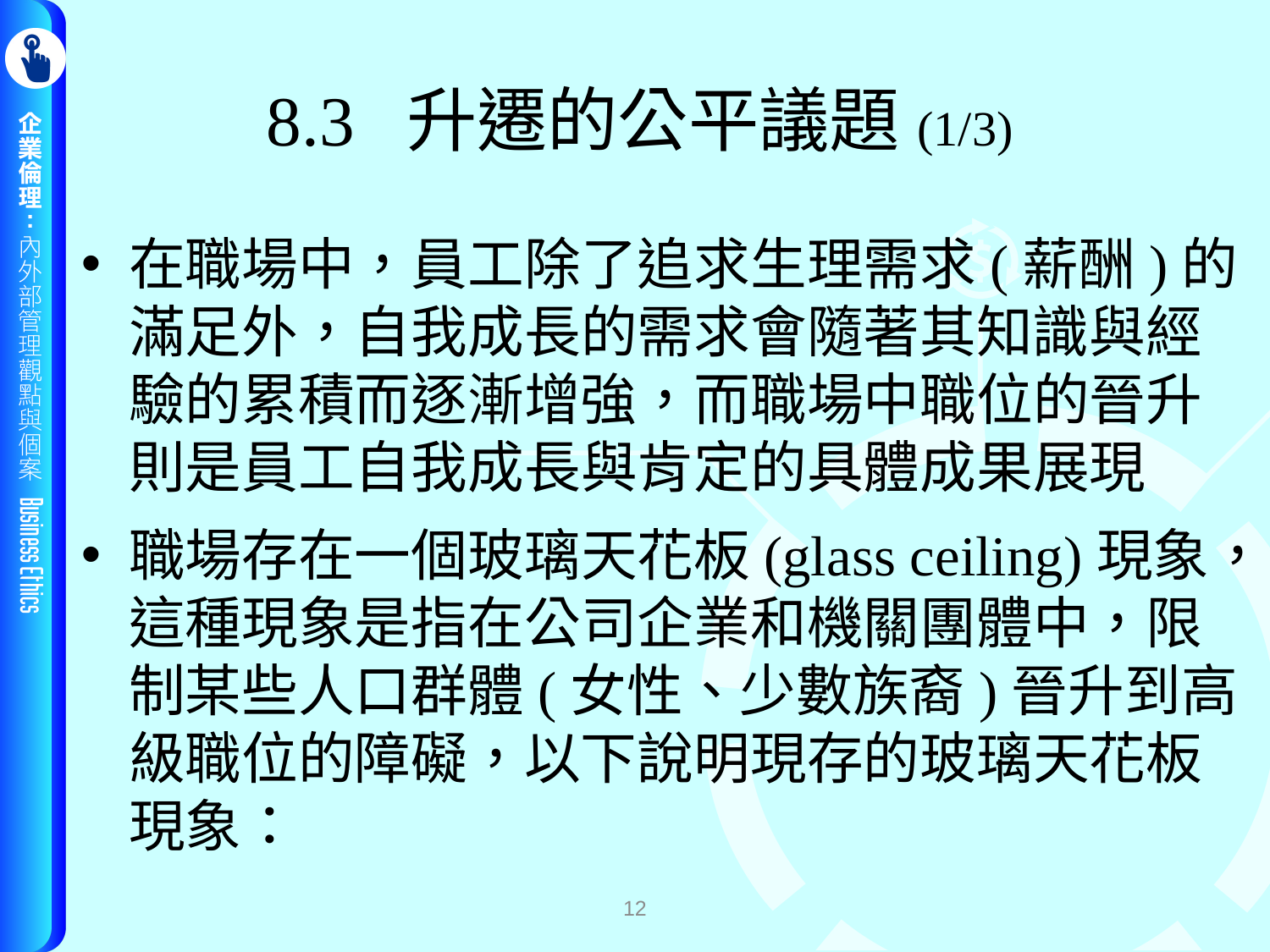

# 8.3  升遷的公平議題(1/3)
在職場中，員工除了追求生理需求(薪酬)的滿足外，自我成長的需求會隨著其知識與經驗的累積而逐漸增強，而職場中職位的晉升則是員工自我成長與肯定的具體成果展現
職場存在一個玻璃天花板(glass ceiling)現象，這種現象是指在公司企業和機關團體中，限制某些人口群體(女性、少數族裔)晉升到高級職位的障礙，以下說明現存的玻璃天花板現象：
12